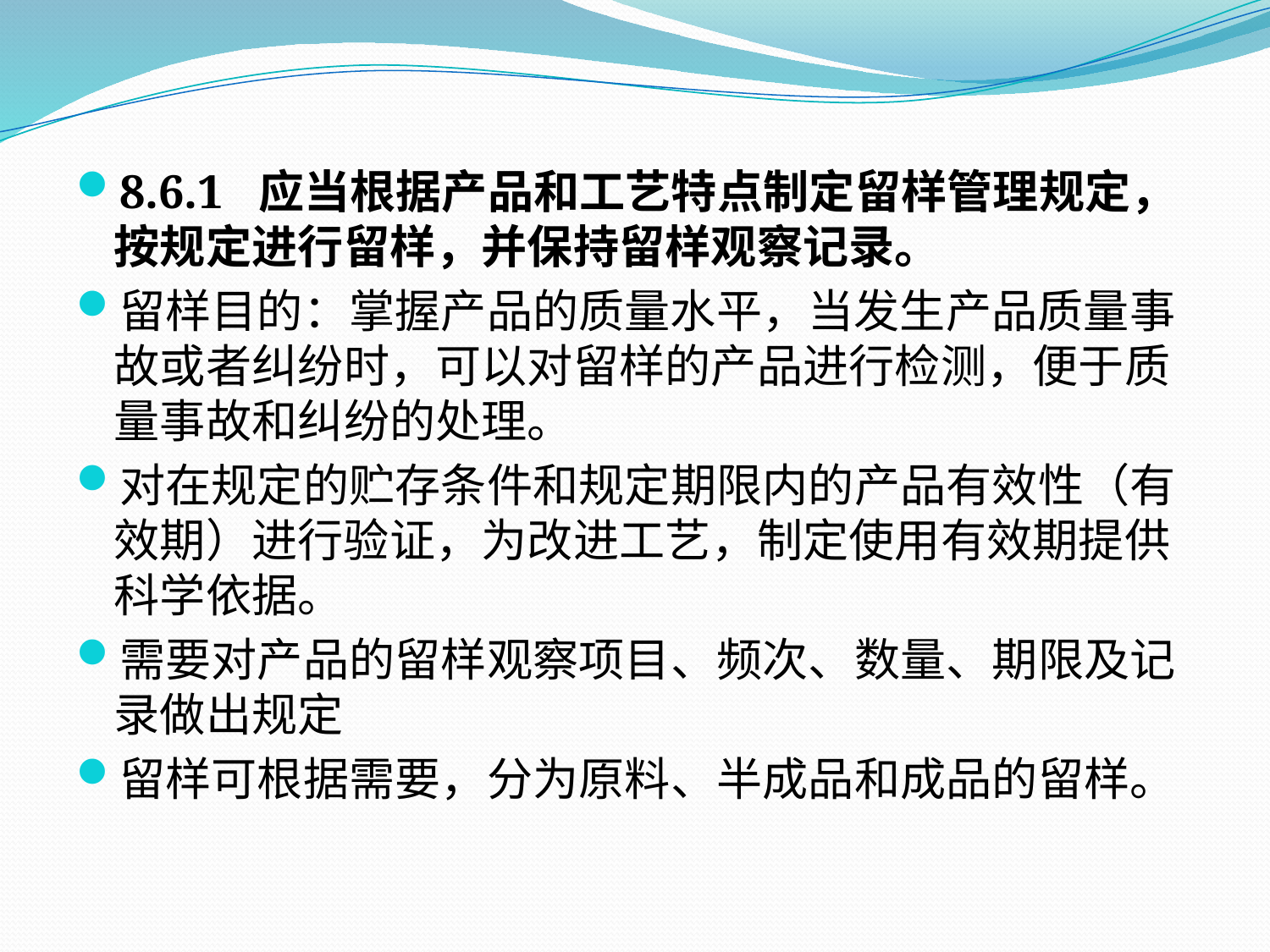

8.6.1  应当根据产品和工艺特点制定留样管理规定，按规定进行留样，并保持留样观察记录。
留样目的：掌握产品的质量水平，当发生产品质量事故或者纠纷时，可以对留样的产品进行检测，便于质量事故和纠纷的处理。
对在规定的贮存条件和规定期限内的产品有效性（有效期）进行验证，为改进工艺，制定使用有效期提供科学依据。
需要对产品的留样观察项目、频次、数量、期限及记录做出规定
留样可根据需要，分为原料、半成品和成品的留样。